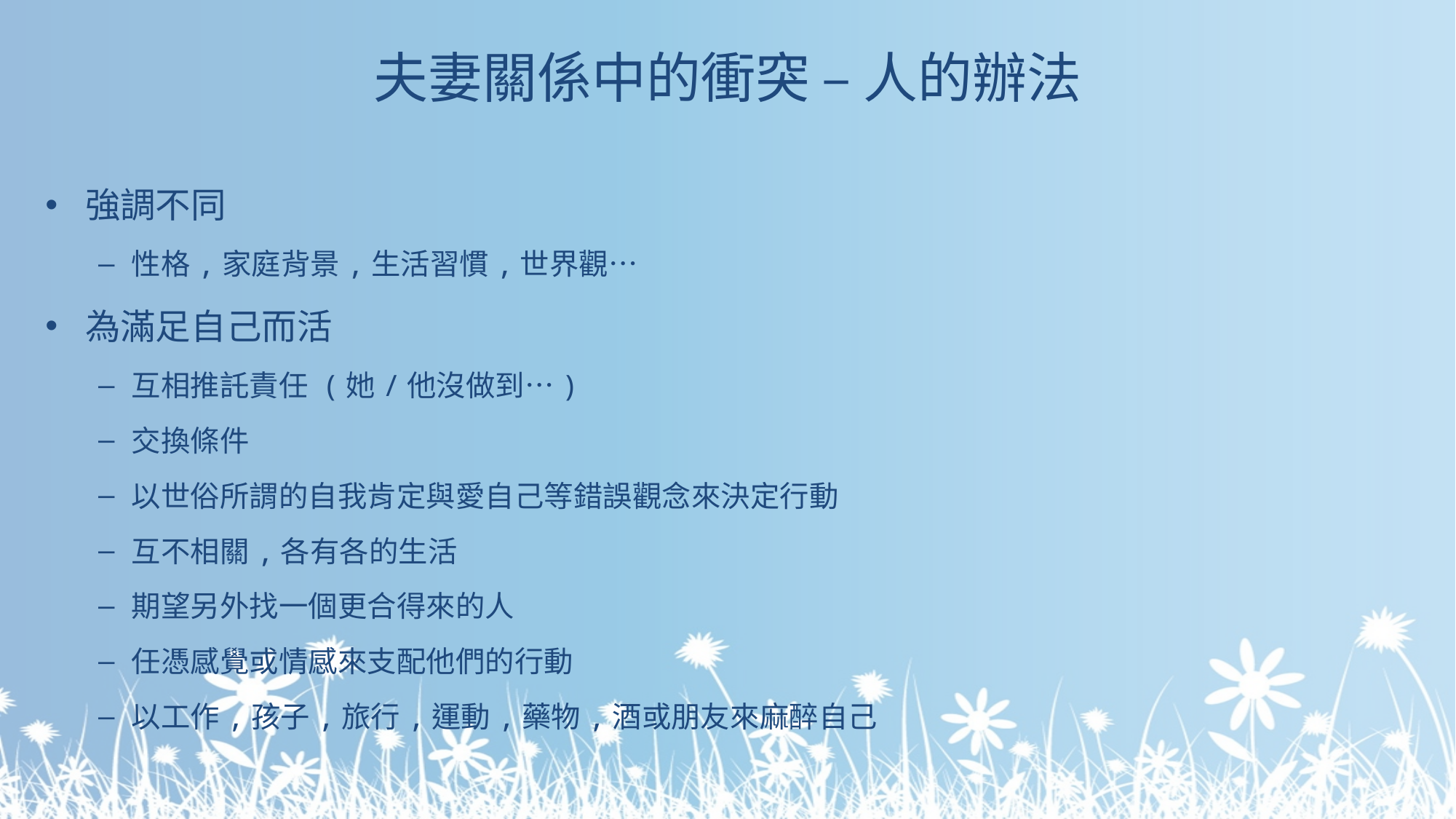

# 夫妻關係中的衝突 – 人的辦法
強調不同
性格,家庭背景,生活習慣,世界觀…
為滿足自己而活
互相推託責任 (她/他沒做到…)
交換條件
以世俗所謂的自我肯定與愛自己等錯誤觀念來決定行動
互不相關,各有各的生活
期望另外找一個更合得來的人
任憑感覺或情感來支配他們的行動
以工作,孩子,旅行,運動,藥物,酒或朋友來麻醉自己